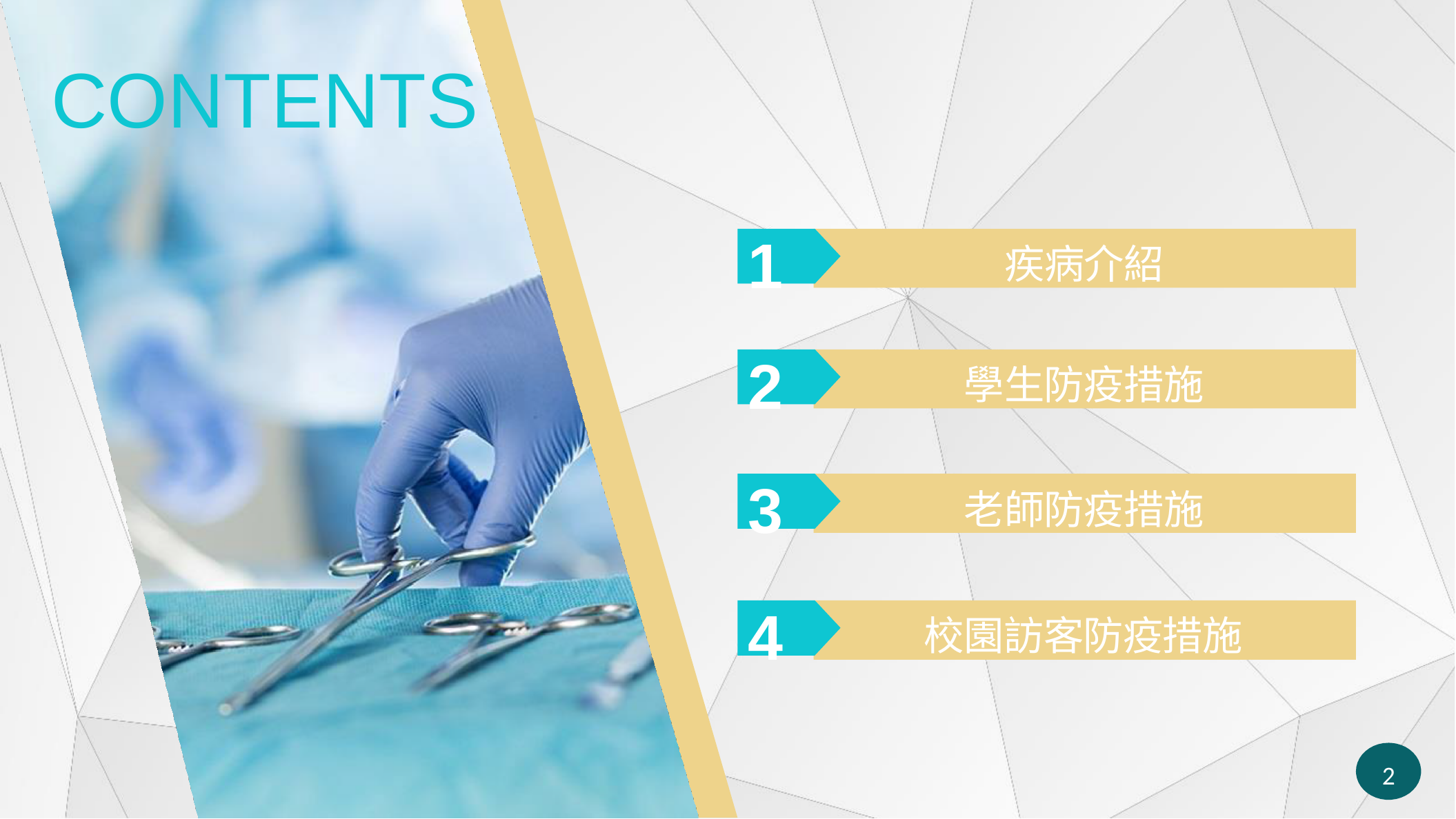

# CONTENTS
1
2
3
4

疾病介紹

學生防疫措施

老師防疫措施

校園訪客防疫措施

2